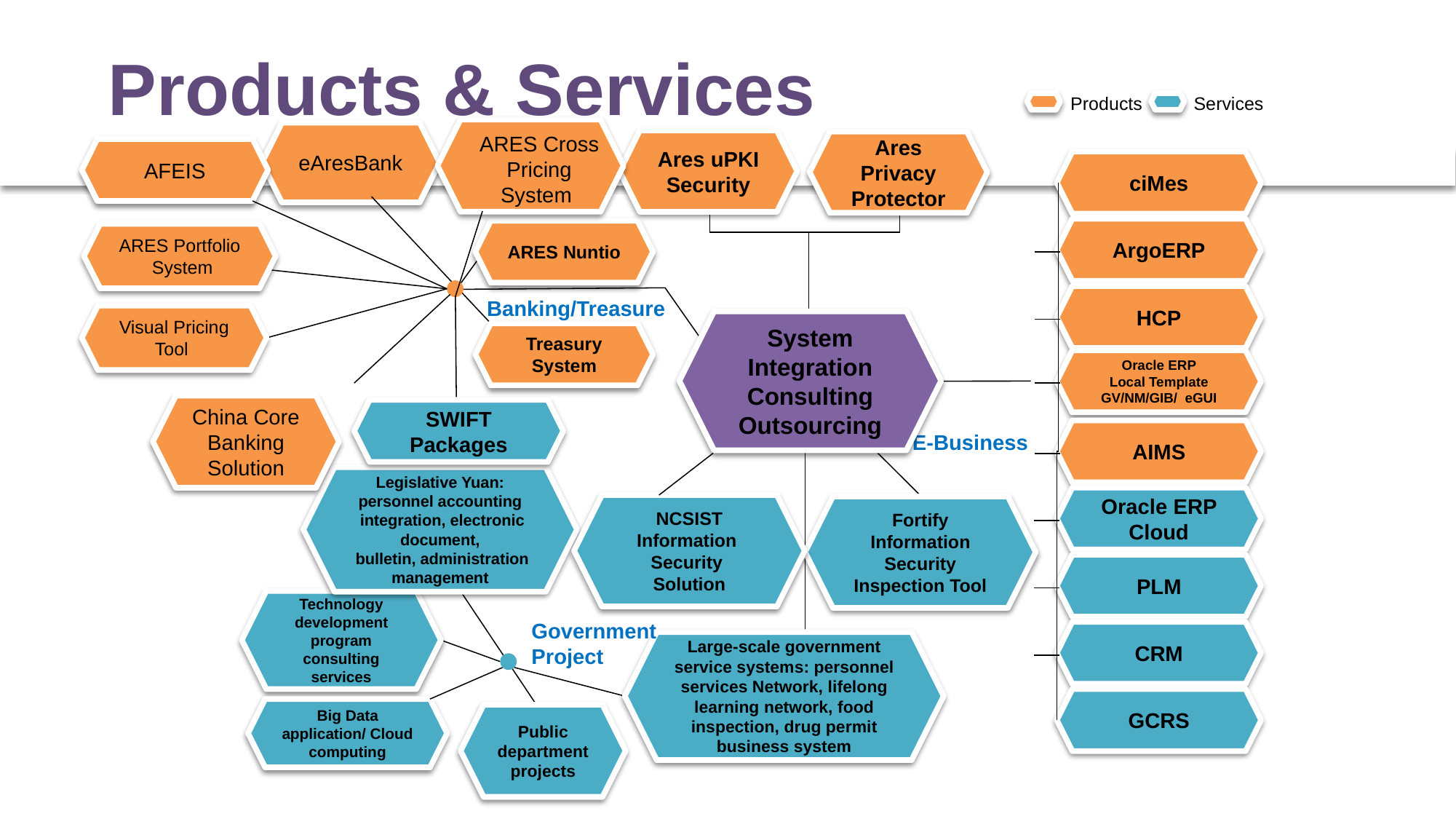

# Products & Services
Products
Services

eAresBank
Ares uPKI
Security
Ares Privacy Protector
AFEIS
ciMes
ArgoERP
ARES Nuntio

HCP
Banking/Treasure
System Integration
Consulting Outsourcing
Treasury System
金融業務
Oracle ERP
Local Template
GV/NM/GIB/  eGUI
China Core Banking Solution
SWIFT
Packages
AIMS
E-Business
Legislative Yuan: personnel accounting
 integration, electronic document,
 bulletin, administration management
Oracle ERP Cloud
Fortify Information Security Inspection Tool
PLM
Technology development program consulting services
Government
Project
CRM
Large-scale government service systems: personnel services Network, lifelong learning network, food inspection, drug permit business system

GCRS
Big Data application/ Cloud computing
Public department projects

ARES Cross
 Pricing
System
ARES Portfolio
   System
Visual Pricing Tool
NCSIST
Information
Security
Solution